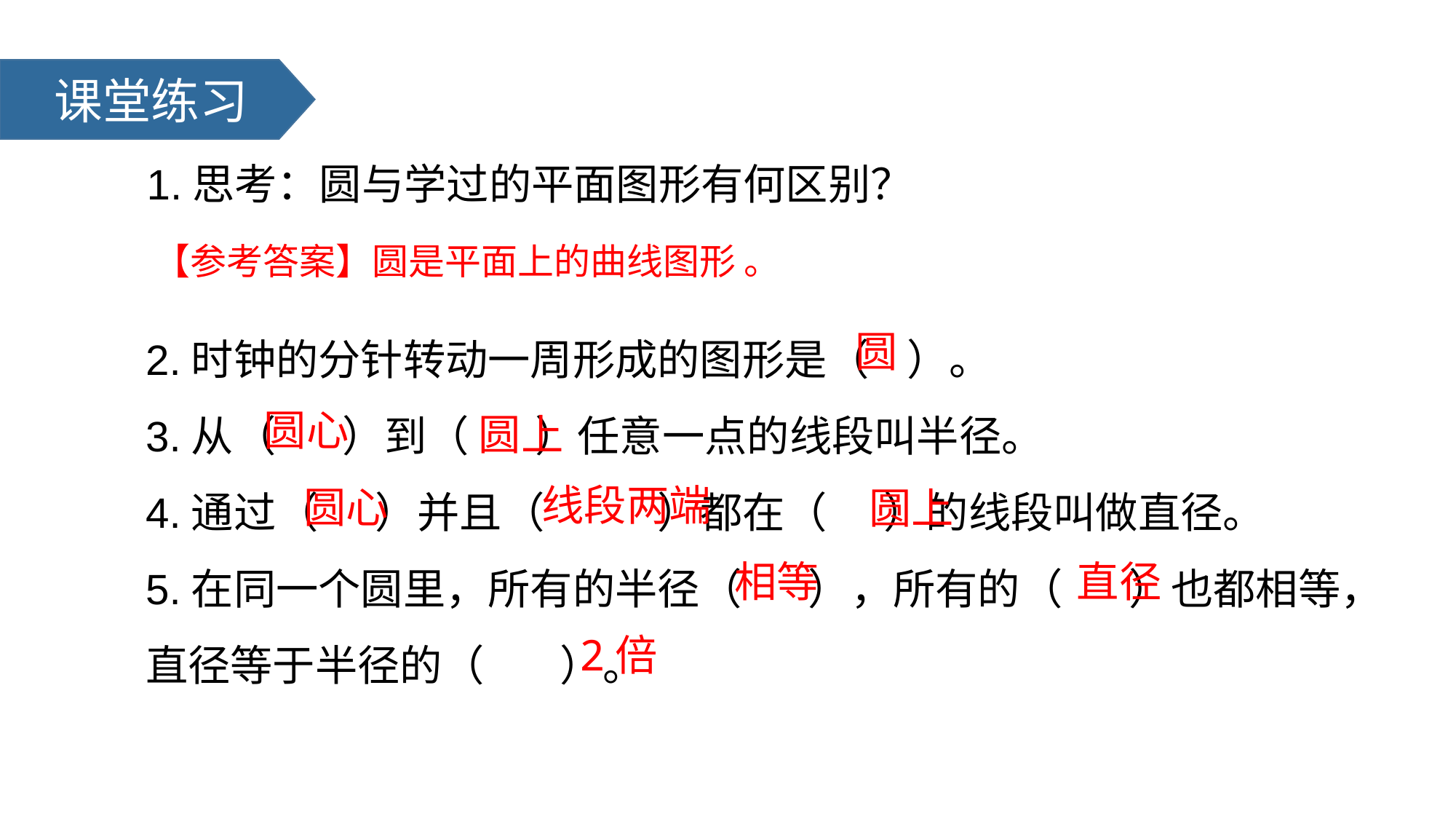

课堂练习
1.思考：圆与学过的平面图形有何区别？
【参考答案】圆是平面上的曲线图形 。
2.时钟的分针转动一周形成的图形是（    ）。
3.从（       ）到（       ）任意一点的线段叫半径。
4.通过（      ）并且（            ）都在（      ）的线段叫做直径。
5.在同一个圆里，所有的半径（       ），所有的（       ）也都相等，直径等于半径的（        ）。
圆
圆心
圆上
线段两端
圆心
圆上
相等
直径
2倍